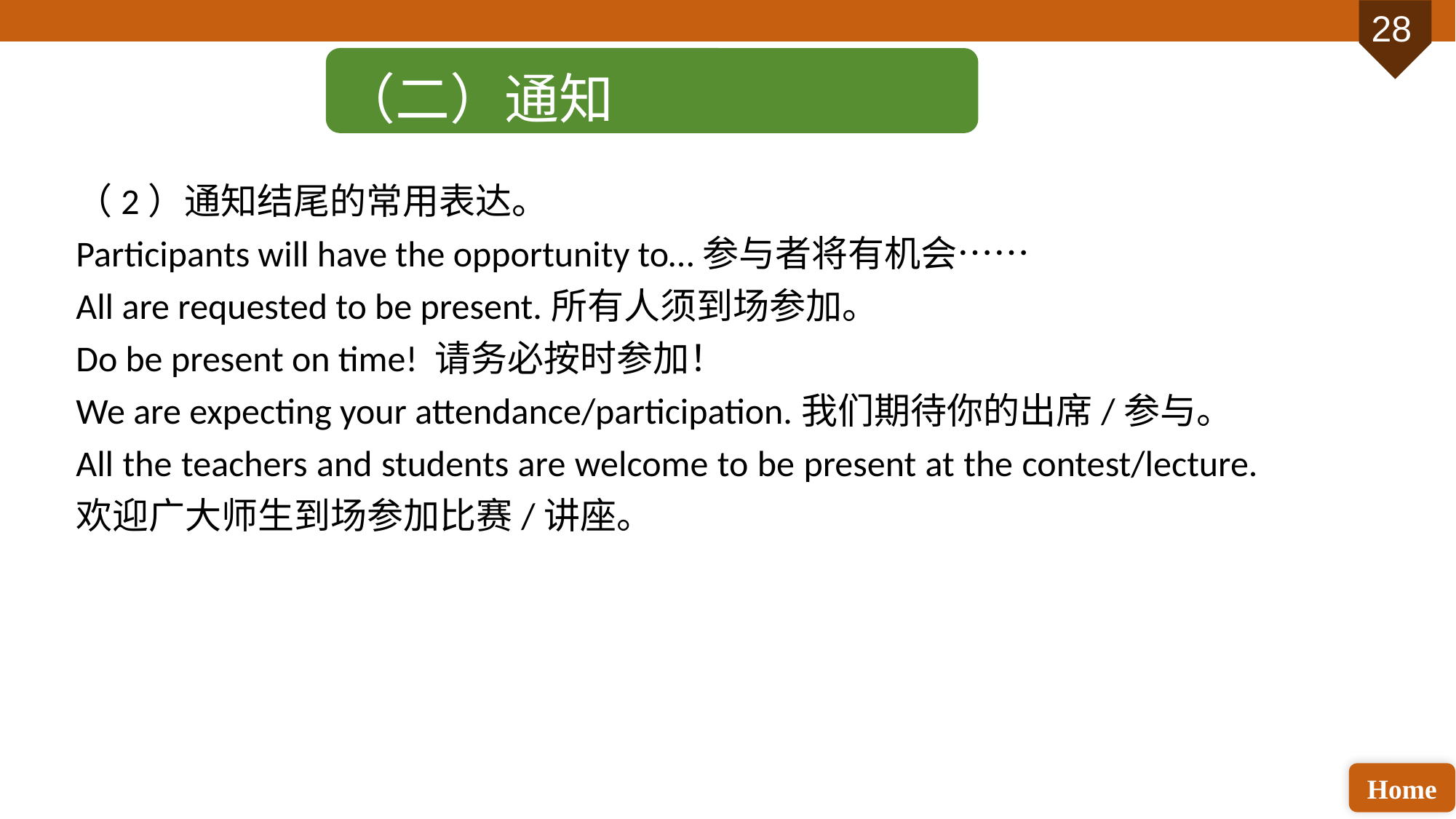

（二）通知
（2）通知结尾的常用表达。
Participants will have the opportunity to…参与者将有机会……
All are requested to be present.所有人须到场参加。
Do be present on time! 请务必按时参加！
We are expecting your attendance/participation.我们期待你的出席/参与。
All the teachers and students are welcome to be present at the contest/lecture.欢迎广大师生到场参加比赛/讲座。